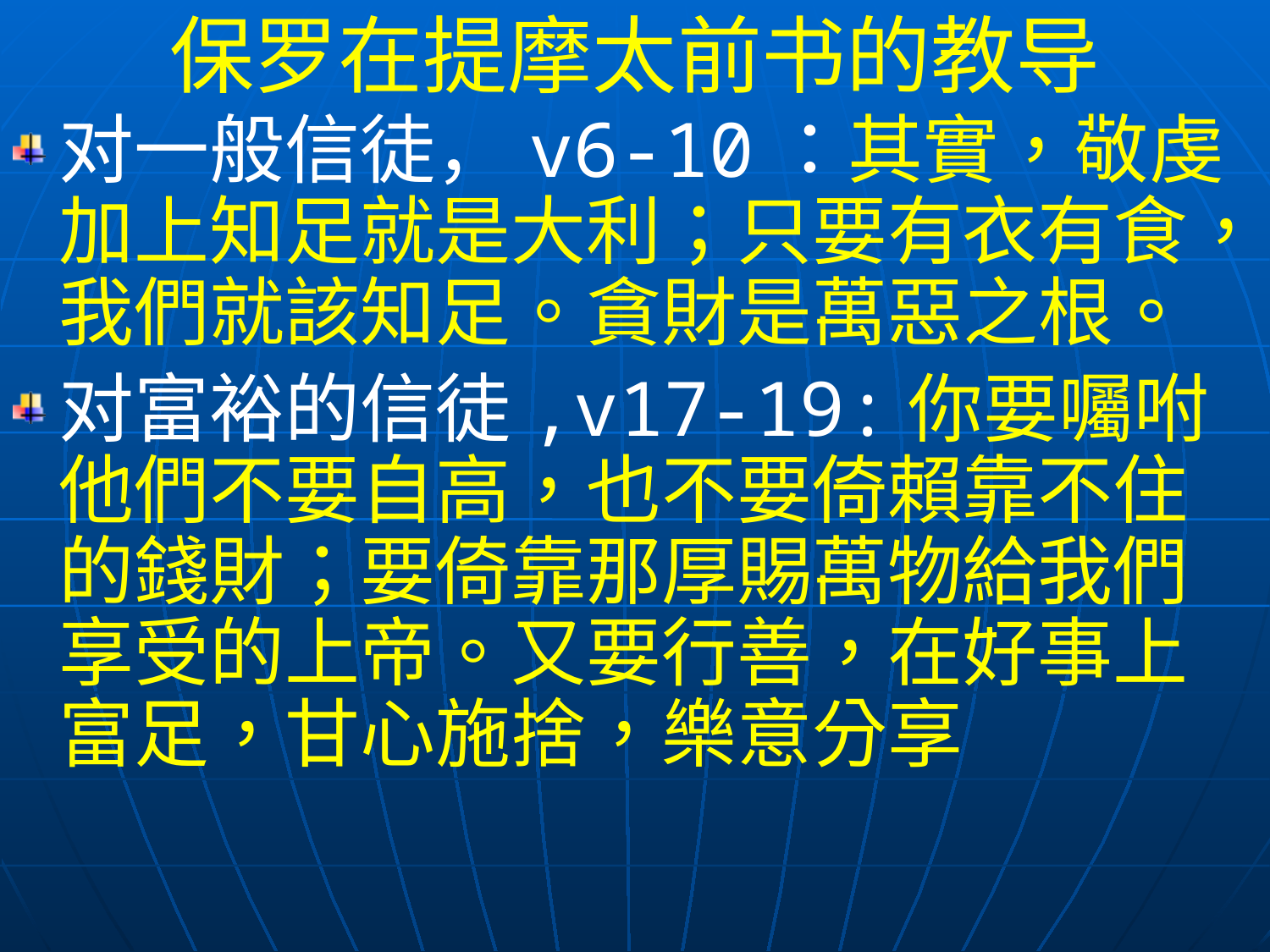

保罗在提摩太前书的教导
对一般信徒，v6-10：其實，敬虔加上知足就是大利；只要有衣有食，我們就該知足。貪財是萬惡之根。
对富裕的信徒,v17-19:你要囑咐他們不要自高，也不要倚賴靠不住的錢財；要倚靠那厚賜萬物給我們享受的上帝。又要行善，在好事上富足，甘心施捨，樂意分享